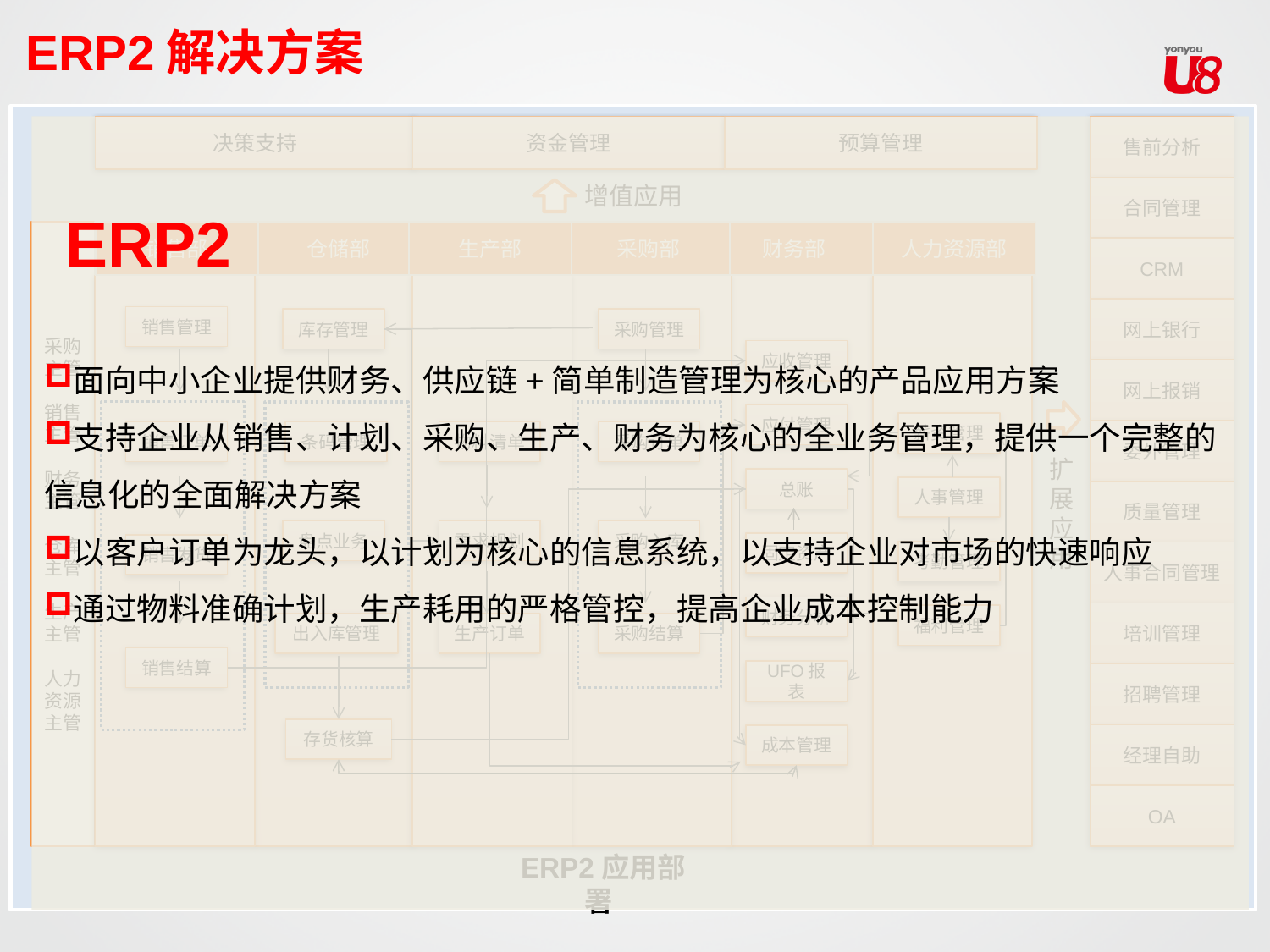

ERP2解决方案

面向中小企业提供财务、供应链+简单制造管理为核心的产品应用方案
支持企业从销售、计划、采购、生产、财务为核心的全业务管理，提供一个完整的信息化的全面解决方案
以客户订单为龙头，以计划为核心的信息系统，以支持企业对市场的快速响应
通过物料准确计划，生产耗用的严格管控，提高企业成本控制能力

ERP2
决策支持
资金管理
预算管理
售前分析
合同管理
CRM
网上银行
网上报销
委外管理
质量管理
人事合同管理
培训管理
招聘管理
经理自助
OA
增值应用

采购主管

销售主管

财务主管

仓库主管

生产主管

人力资源主管
销售部
仓储部
生产部
采购部
财务部
人力资源部

销售管理
库存管理
采购管理
应收管理

应付管理

薪资管理
销售订单
条码管理
物料清单
采购订单
扩
展
应
用
扩
展
应
用
总账
人事管理
盘点业务
需求规划
采购入库
固定资产
销售发货
考勤管理
财务分析
福利管理
出入库管理
生产订单
采购结算
销售结算
UFO报表
存货核算
成本管理
ERP2应用部署